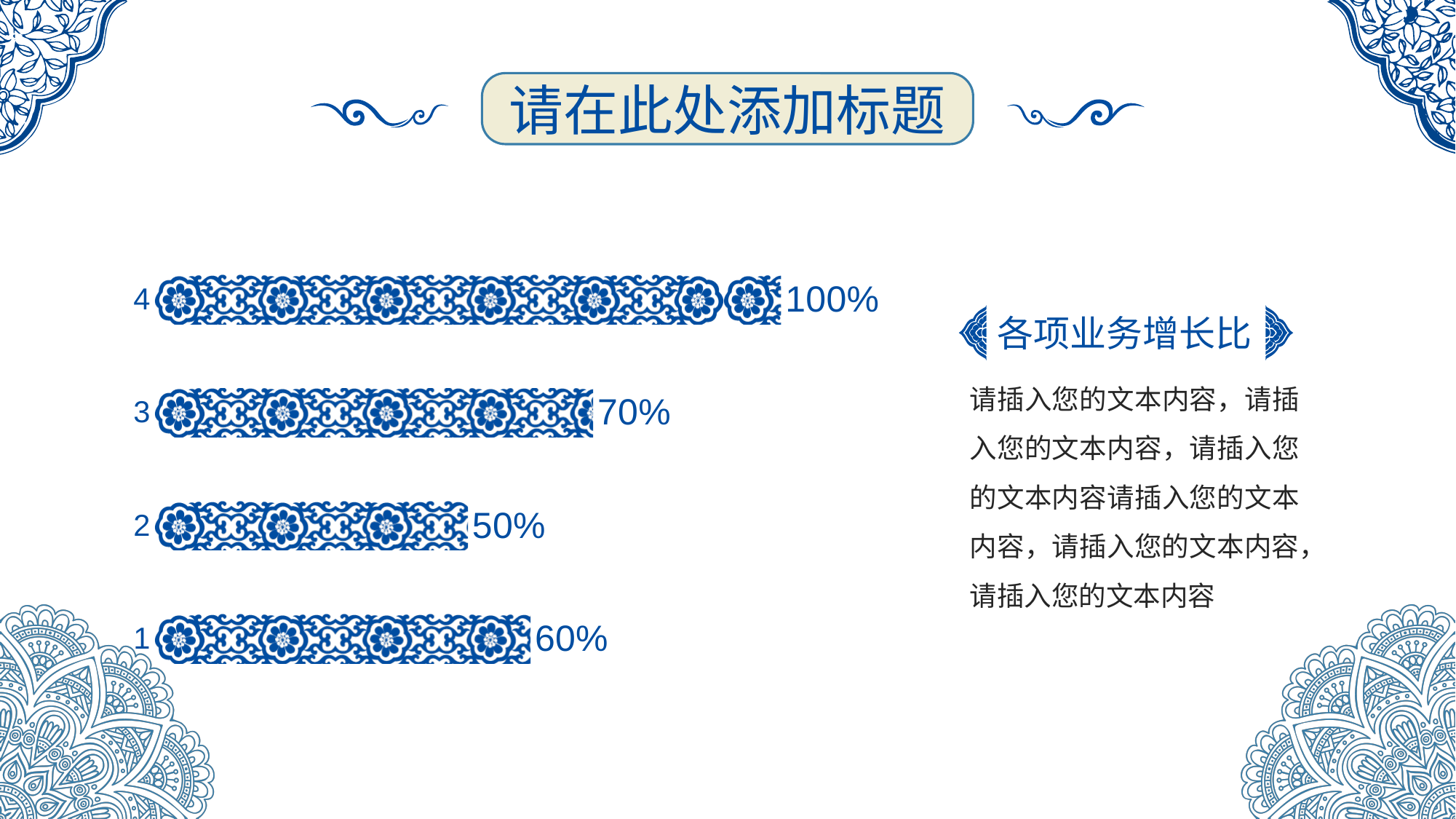

### Chart

| Category |  |  |
|---|---|---|
各项业务增长比

请插入您的文本内容，请插入您的文本内容，请插入您的文本内容请插入您的文本内容，请插入您的文本内容，请插入您的文本内容